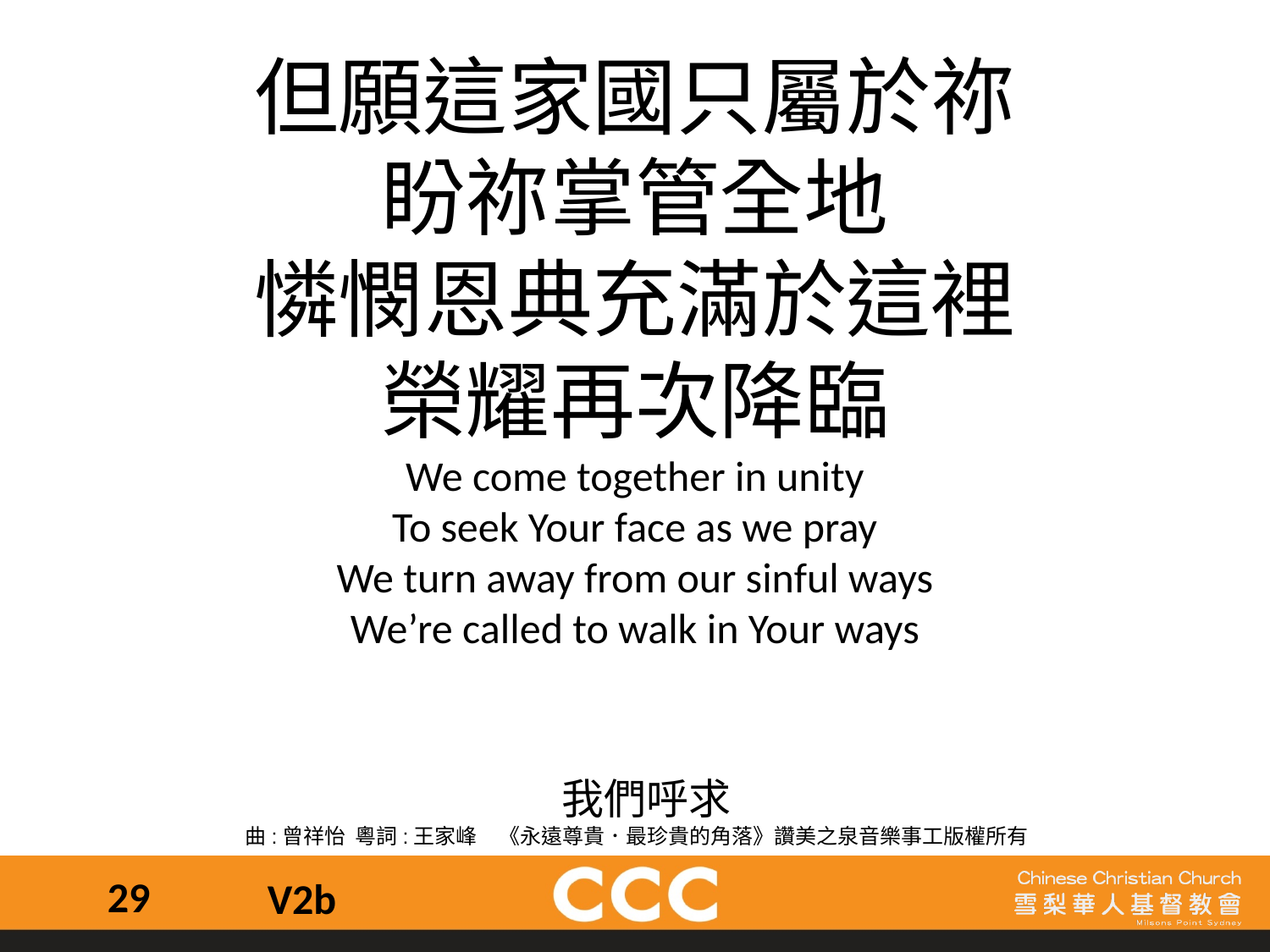

但願這家國只屬於祢
盼祢掌管全地
憐憫恩典充滿於這裡
榮耀再次降臨
We come together in unity
To seek Your face as we pray
We turn away from our sinful ways
We’re called to walk in Your ways
 我們呼求
曲:曾祥怡  粵詞:王家峰	《永遠尊貴．最珍貴的角落》讚美之泉音樂事工版權所有
29
V2b